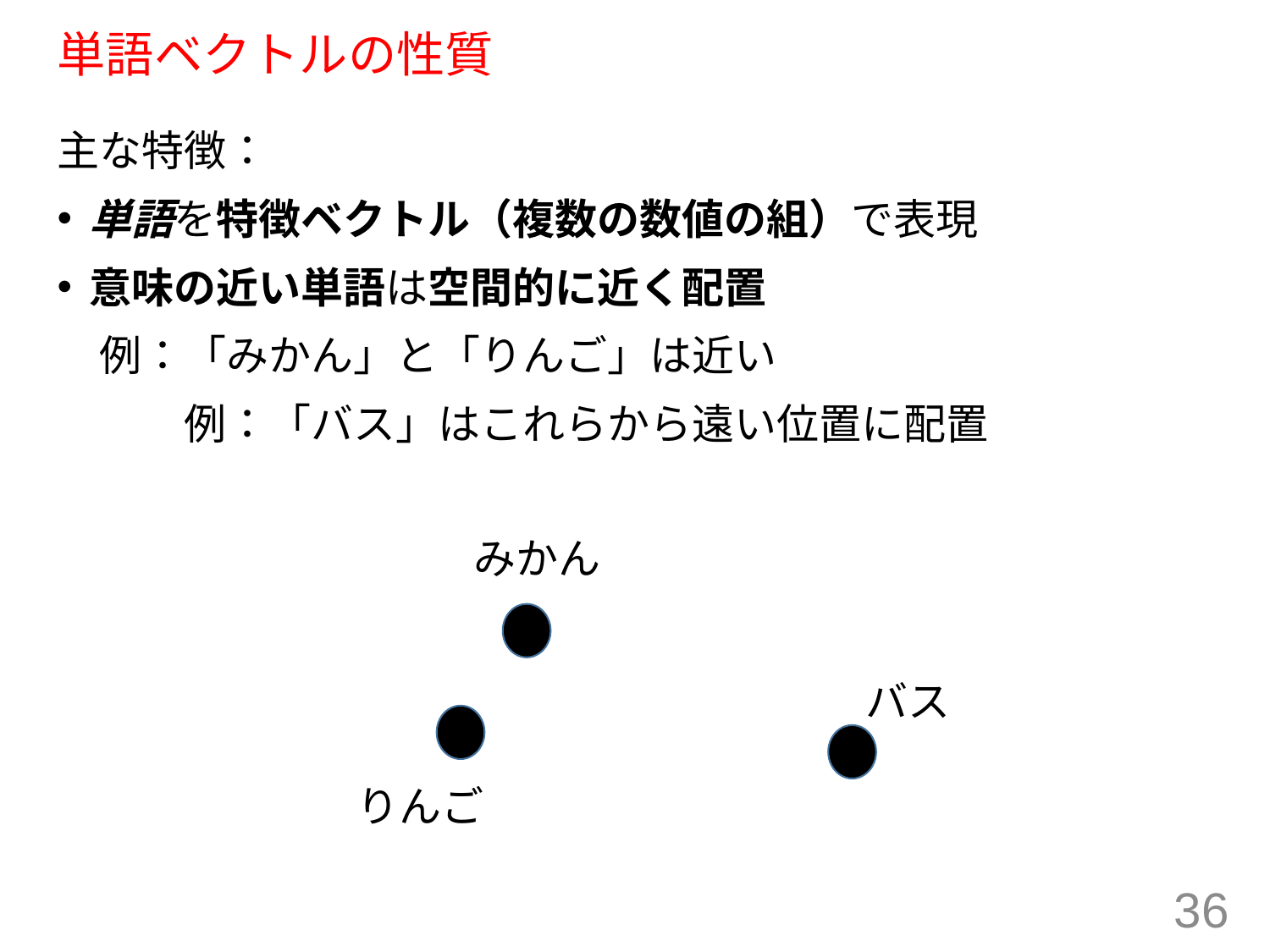

# 単語ベクトルの性質
主な特徴：
単語を特徴ベクトル（複数の数値の組）で表現
意味の近い単語は空間的に近く配置
　例：「みかん」と「りんご」は近い
	例：「バス」はこれらから遠い位置に配置

みかん

バス

りんご
36